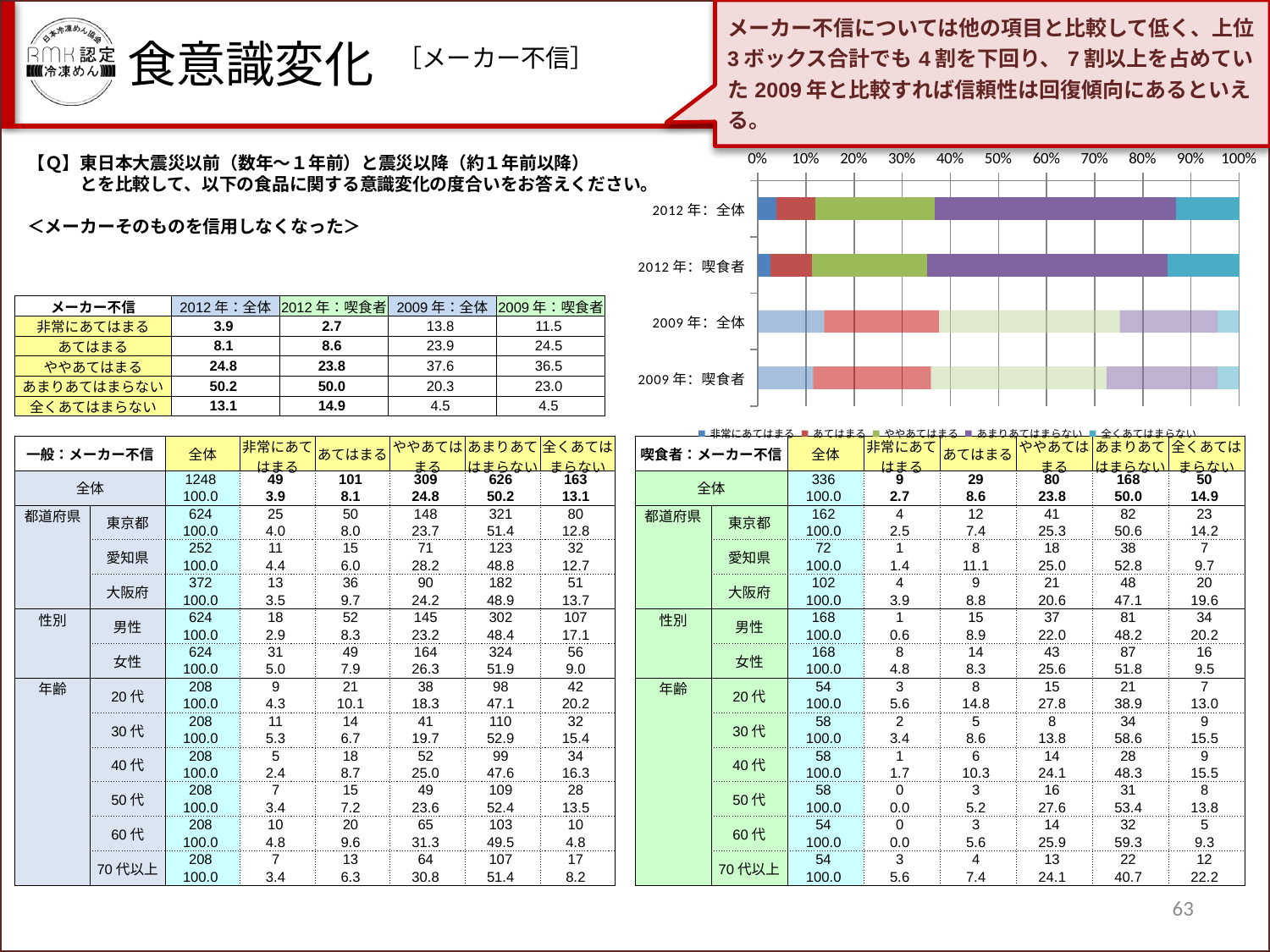

メーカー不信については他の項目と比較して低く、上位3ボックス合計でも4割を下回り、7割以上を占めていた2009年と比較すれば信頼性は回復傾向にあるといえる。
食意識変化
［メーカー不信］
【Ｑ】東日本大震災以前（数年～１年前）と震災以降（約１年前以降）
　　　とを比較して、以下の食品に関する意識変化の度合いをお答えください。

＜メーカーそのものを信用しなくなった＞

### Chart

| Category | 非常にあてはまる | あてはまる | ややあてはまる | あまりあてはまらない | 全くあてはまらない |
|---|---|---|---|---|---|
| 2012年：全体 | 3.926282051282051 | 8.09294871794872 | 24.759615384615387 | 50.160256410256395 | 13.060897435897436 |
| 2012年：喫食者 | 2.67857142857143 | 8.630952380952369 | 23.80952380952378 | 50.0 | 14.880952380952381 |
| 2009年：全体 | 13.8 | 23.9 | 37.6 | 20.3 | 4.5 |
| 2009年：喫食者 | 11.5 | 24.5 | 36.5 | 23.0 | 4.5 |
| メーカー不信 | 2012年：全体 | 2012年：喫食者 | 2009年：全体 | 2009年：喫食者 |
| --- | --- | --- | --- | --- |
| 非常にあてはまる | 3.9 | 2.7 | 13.8 | 11.5 |
| あてはまる | 8.1 | 8.6 | 23.9 | 24.5 |
| ややあてはまる | 24.8 | 23.8 | 37.6 | 36.5 |
| あまりあてはまらない | 50.2 | 50.0 | 20.3 | 23.0 |
| 全くあてはまらない | 13.1 | 14.9 | 4.5 | 4.5 |
| 一般：メーカー不信 |  | 全体 | 非常にあてはまる | あてはまる | ややあてはまる | あまりあてはまらない | 全くあてはまらない |
| --- | --- | --- | --- | --- | --- | --- | --- |
| 全体 |  | 1248 | 49 | 101 | 309 | 626 | 163 |
|  |  | 100.0 | 3.9 | 8.1 | 24.8 | 50.2 | 13.1 |
| 都道府県 | 東京都 | 624 | 25 | 50 | 148 | 321 | 80 |
|  |  | 100.0 | 4.0 | 8.0 | 23.7 | 51.4 | 12.8 |
|  | 愛知県 | 252 | 11 | 15 | 71 | 123 | 32 |
|  |  | 100.0 | 4.4 | 6.0 | 28.2 | 48.8 | 12.7 |
|  | 大阪府 | 372 | 13 | 36 | 90 | 182 | 51 |
|  |  | 100.0 | 3.5 | 9.7 | 24.2 | 48.9 | 13.7 |
| 性別 | 男性 | 624 | 18 | 52 | 145 | 302 | 107 |
|  |  | 100.0 | 2.9 | 8.3 | 23.2 | 48.4 | 17.1 |
|  | 女性 | 624 | 31 | 49 | 164 | 324 | 56 |
|  |  | 100.0 | 5.0 | 7.9 | 26.3 | 51.9 | 9.0 |
| 年齢 | 20代 | 208 | 9 | 21 | 38 | 98 | 42 |
|  |  | 100.0 | 4.3 | 10.1 | 18.3 | 47.1 | 20.2 |
|  | 30代 | 208 | 11 | 14 | 41 | 110 | 32 |
|  |  | 100.0 | 5.3 | 6.7 | 19.7 | 52.9 | 15.4 |
|  | 40代 | 208 | 5 | 18 | 52 | 99 | 34 |
|  |  | 100.0 | 2.4 | 8.7 | 25.0 | 47.6 | 16.3 |
|  | 50代 | 208 | 7 | 15 | 49 | 109 | 28 |
|  |  | 100.0 | 3.4 | 7.2 | 23.6 | 52.4 | 13.5 |
|  | 60代 | 208 | 10 | 20 | 65 | 103 | 10 |
|  |  | 100.0 | 4.8 | 9.6 | 31.3 | 49.5 | 4.8 |
|  | 70代以上 | 208 | 7 | 13 | 64 | 107 | 17 |
|  |  | 100.0 | 3.4 | 6.3 | 30.8 | 51.4 | 8.2 |
| 喫食者：メーカー不信 |  | 全体 | 非常にあてはまる | あてはまる | ややあてはまる | あまりあてはまらない | 全くあてはまらない |
| --- | --- | --- | --- | --- | --- | --- | --- |
| 全体 |  | 336 | 9 | 29 | 80 | 168 | 50 |
|  |  | 100.0 | 2.7 | 8.6 | 23.8 | 50.0 | 14.9 |
| 都道府県 | 東京都 | 162 | 4 | 12 | 41 | 82 | 23 |
|  |  | 100.0 | 2.5 | 7.4 | 25.3 | 50.6 | 14.2 |
|  | 愛知県 | 72 | 1 | 8 | 18 | 38 | 7 |
|  |  | 100.0 | 1.4 | 11.1 | 25.0 | 52.8 | 9.7 |
|  | 大阪府 | 102 | 4 | 9 | 21 | 48 | 20 |
|  |  | 100.0 | 3.9 | 8.8 | 20.6 | 47.1 | 19.6 |
| 性別 | 男性 | 168 | 1 | 15 | 37 | 81 | 34 |
|  |  | 100.0 | 0.6 | 8.9 | 22.0 | 48.2 | 20.2 |
|  | 女性 | 168 | 8 | 14 | 43 | 87 | 16 |
|  |  | 100.0 | 4.8 | 8.3 | 25.6 | 51.8 | 9.5 |
| 年齢 | 20代 | 54 | 3 | 8 | 15 | 21 | 7 |
|  |  | 100.0 | 5.6 | 14.8 | 27.8 | 38.9 | 13.0 |
|  | 30代 | 58 | 2 | 5 | 8 | 34 | 9 |
|  |  | 100.0 | 3.4 | 8.6 | 13.8 | 58.6 | 15.5 |
|  | 40代 | 58 | 1 | 6 | 14 | 28 | 9 |
|  |  | 100.0 | 1.7 | 10.3 | 24.1 | 48.3 | 15.5 |
|  | 50代 | 58 | 0 | 3 | 16 | 31 | 8 |
|  |  | 100.0 | 0.0 | 5.2 | 27.6 | 53.4 | 13.8 |
|  | 60代 | 54 | 0 | 3 | 14 | 32 | 5 |
|  |  | 100.0 | 0.0 | 5.6 | 25.9 | 59.3 | 9.3 |
|  | 70代以上 | 54 | 3 | 4 | 13 | 22 | 12 |
|  |  | 100.0 | 5.6 | 7.4 | 24.1 | 40.7 | 22.2 |
63